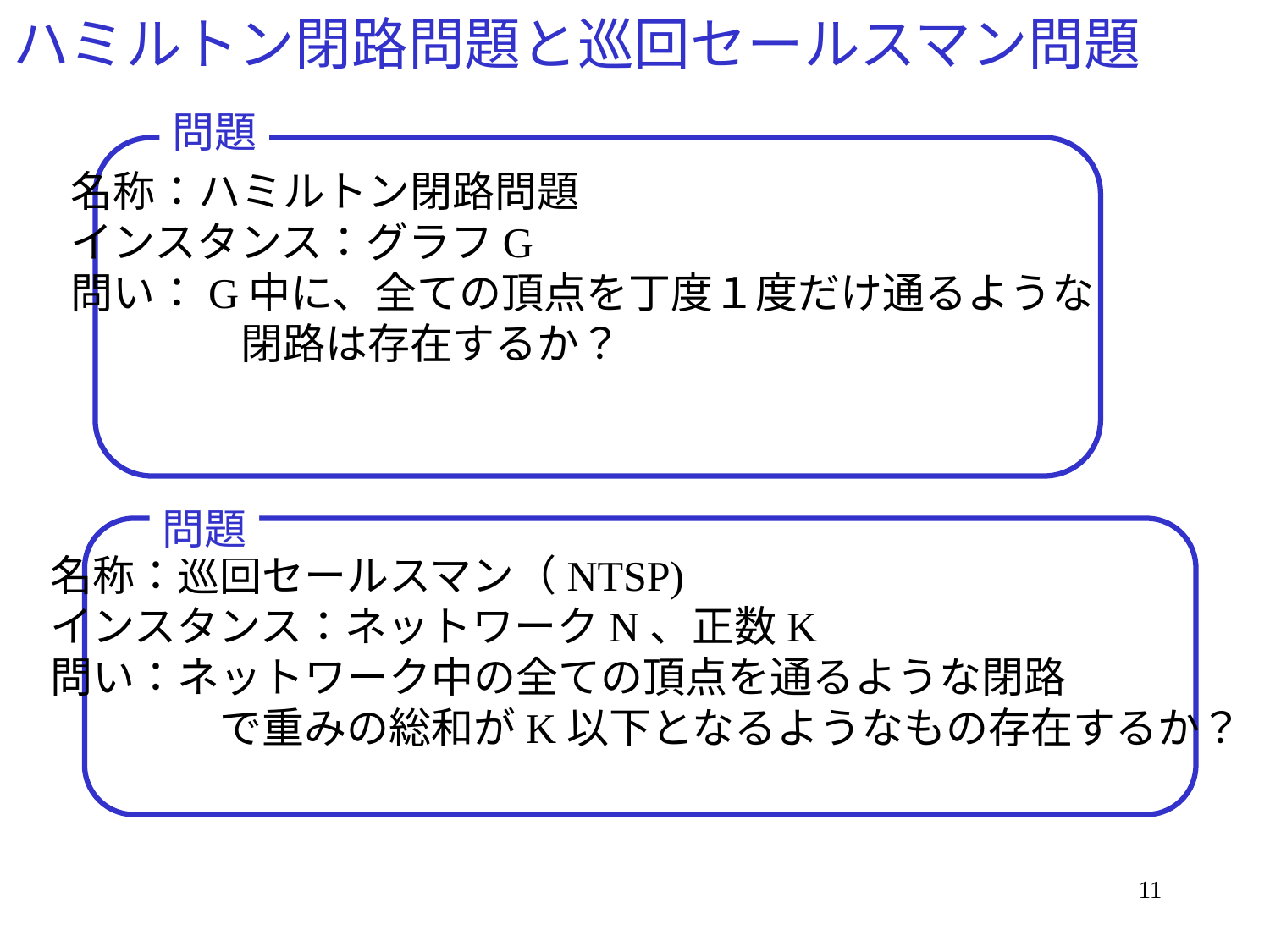

# ハミルトン閉路問題と巡回セールスマン問題
問題

名称：ハミルトン閉路問題
インスタンス：グラフG
問い：G中に、全ての頂点を丁度１度だけ通るような
　　　　閉路は存在するか？
問題

名称：巡回セールスマン（NTSP)
インスタンス：ネットワークN、正数K
問い：ネットワーク中の全ての頂点を通るような閉路
　　　　で重みの総和がK以下となるようなもの存在するか？
11